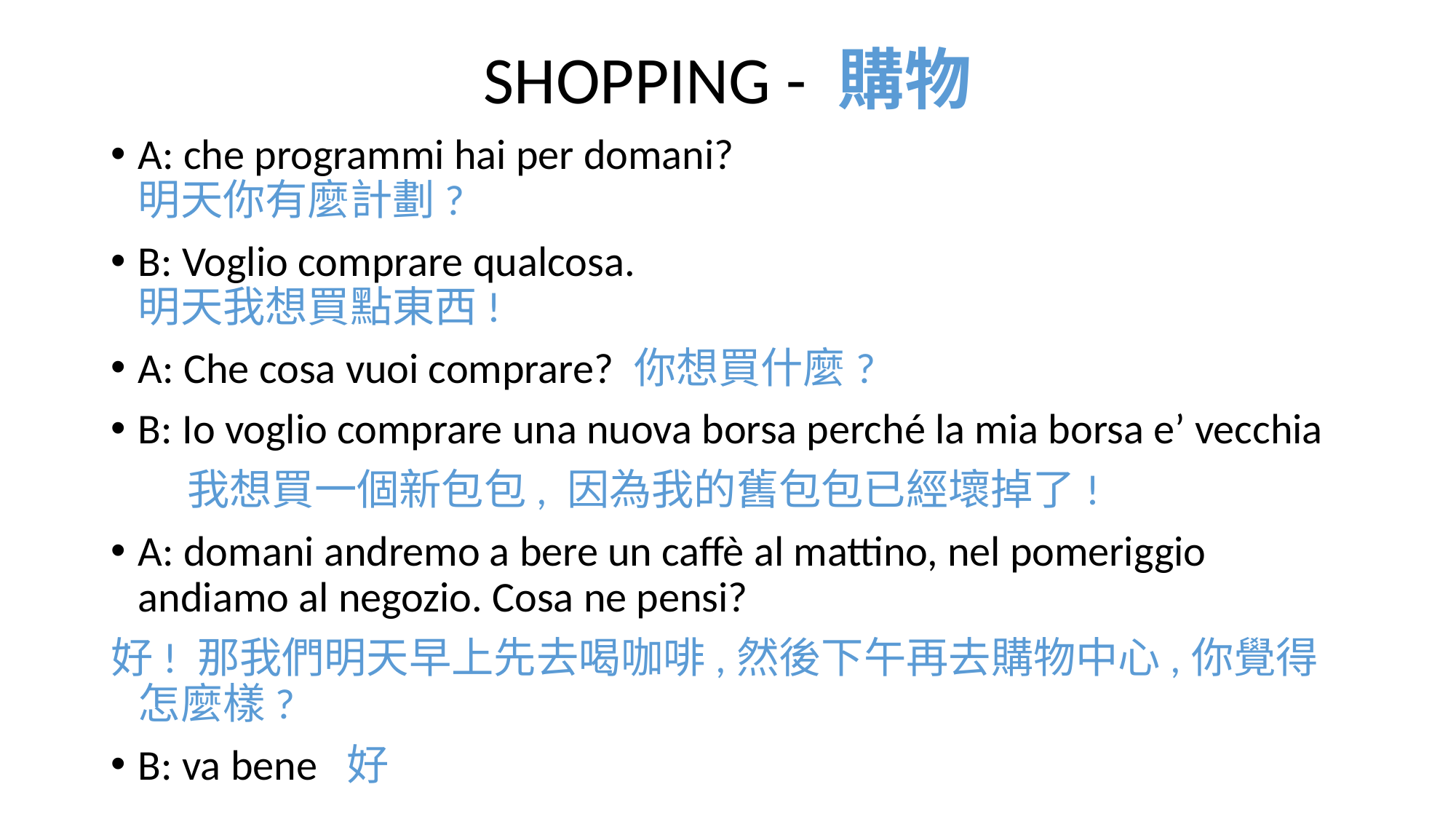

# SHOPPING - 購物
A: che programmi hai per domani?
明天你有麼計劃?
B: Voglio comprare qualcosa.
明天我想買點東西!
A: Che cosa vuoi comprare? 你想買什麼?
B: Io voglio comprare una nuova borsa perché la mia borsa e’ vecchia
       我想買一個新包包, 因為我的舊包包已經壞掉了!
A: domani andremo a bere un caffè al mattino, nel pomeriggio andiamo al negozio. Cosa ne pensi?
好! 那我們明天早上先去喝咖啡,然後下午再去購物中心,你覺得怎麼樣?
B: va bene  好